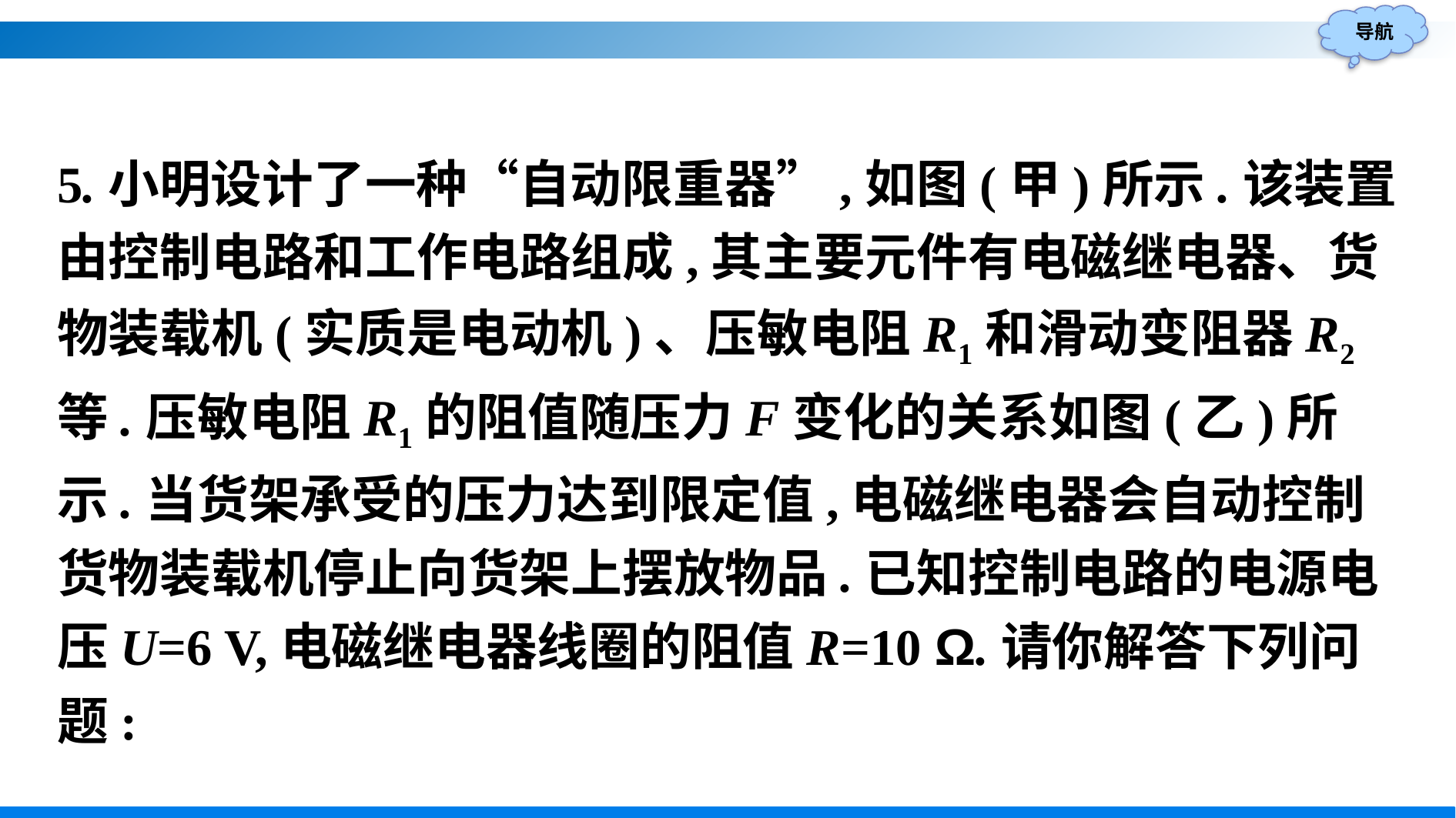

5.小明设计了一种“自动限重器”,如图(甲)所示.该装置由控制电路和工作电路组成,其主要元件有电磁继电器、货物装载机(实质是电动机)、压敏电阻R1和滑动变阻器R2等.压敏电阻R1的阻值随压力F变化的关系如图(乙)所示.当货架承受的压力达到限定值,电磁继电器会自动控制货物装载机停止向货架上摆放物品.已知控制电路的电源电压U=6 V,电磁继电器线圈的阻值R=10 Ω.请你解答下列问题: